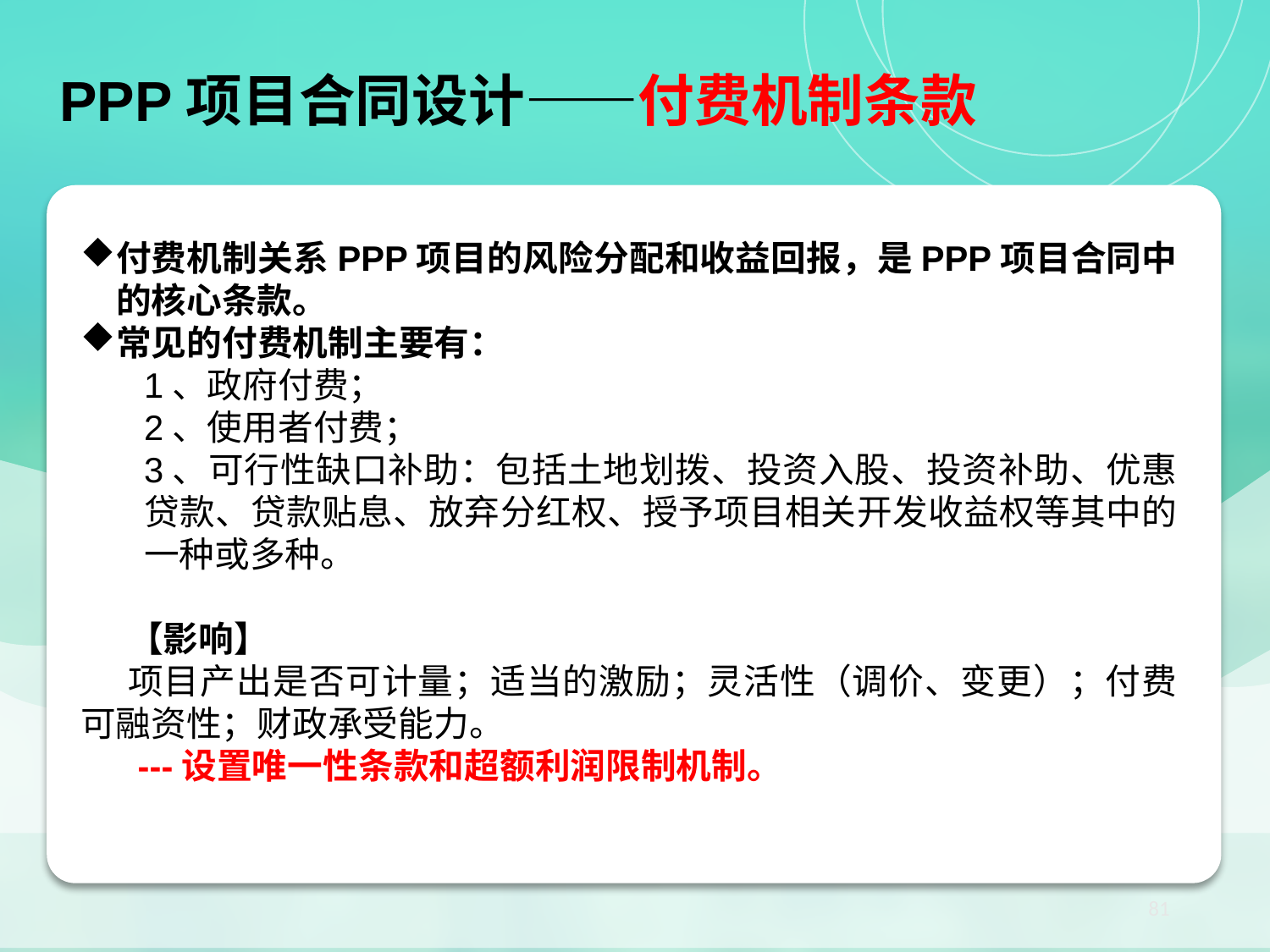

PPP项目合同设计——付费机制条款
【小结】PPP项目核心法律关系：项目合同
付费机制关系PPP项目的风险分配和收益回报，是PPP项目合同中的核心条款。
常见的付费机制主要有：
1、政府付费；
2、使用者付费；
3、可行性缺口补助：包括土地划拨、投资入股、投资补助、优惠贷款、贷款贴息、放弃分红权、授予项目相关开发收益权等其中的一种或多种。

【影响】
项目产出是否可计量；适当的激励；灵活性（调价、变更）；付费可融资性；财政承受能力。
 ---设置唯一性条款和超额利润限制机制。

81